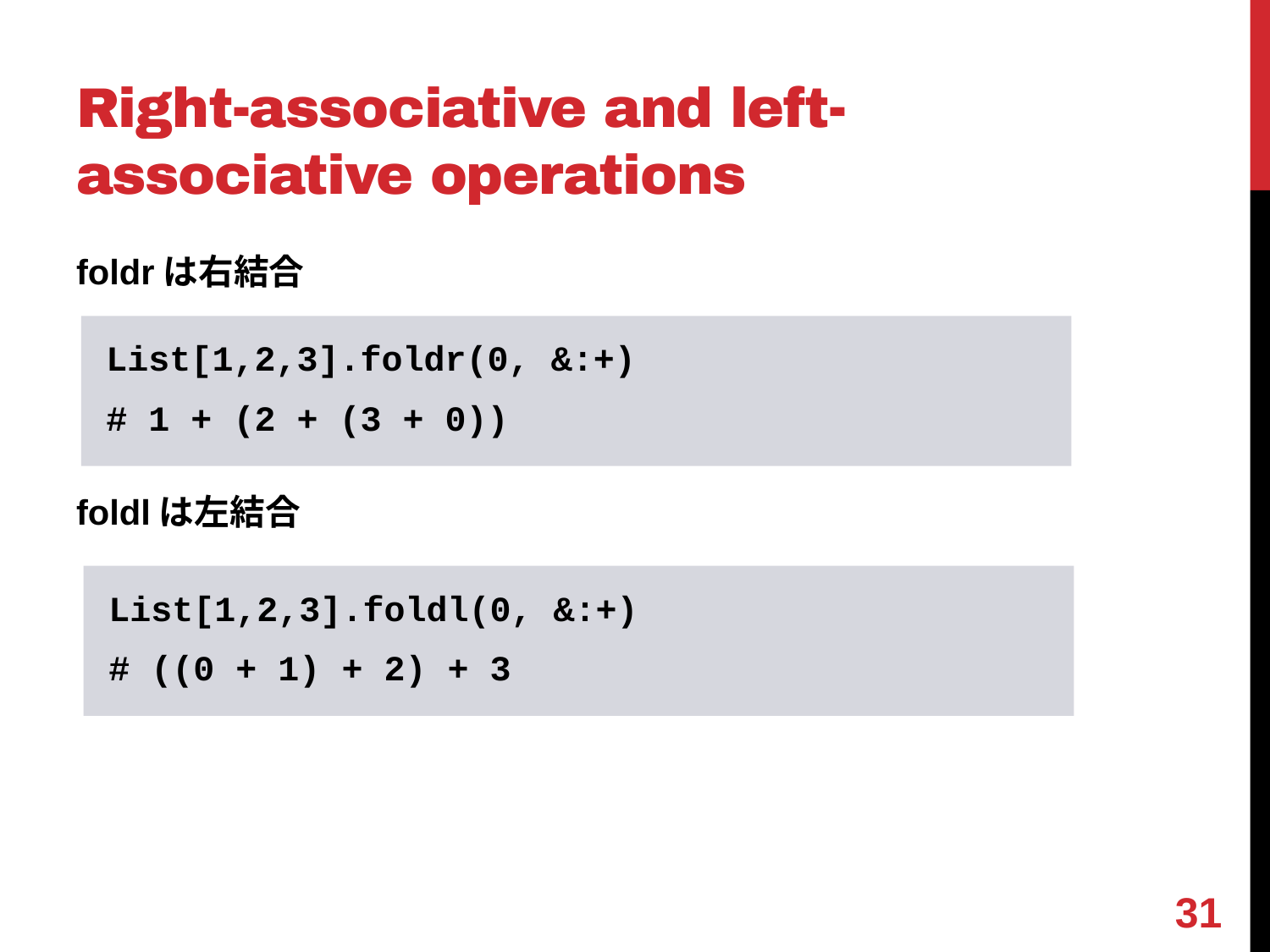

# Right-associative and left-associative operations
foldrは右結合

foldlは左結合
List[1,2,3].foldr(0, &:+)
# 1 + (2 + (3 + 0))

List[1,2,3].foldl(0, &:+)
# ((0 + 1) + 2) + 3

31